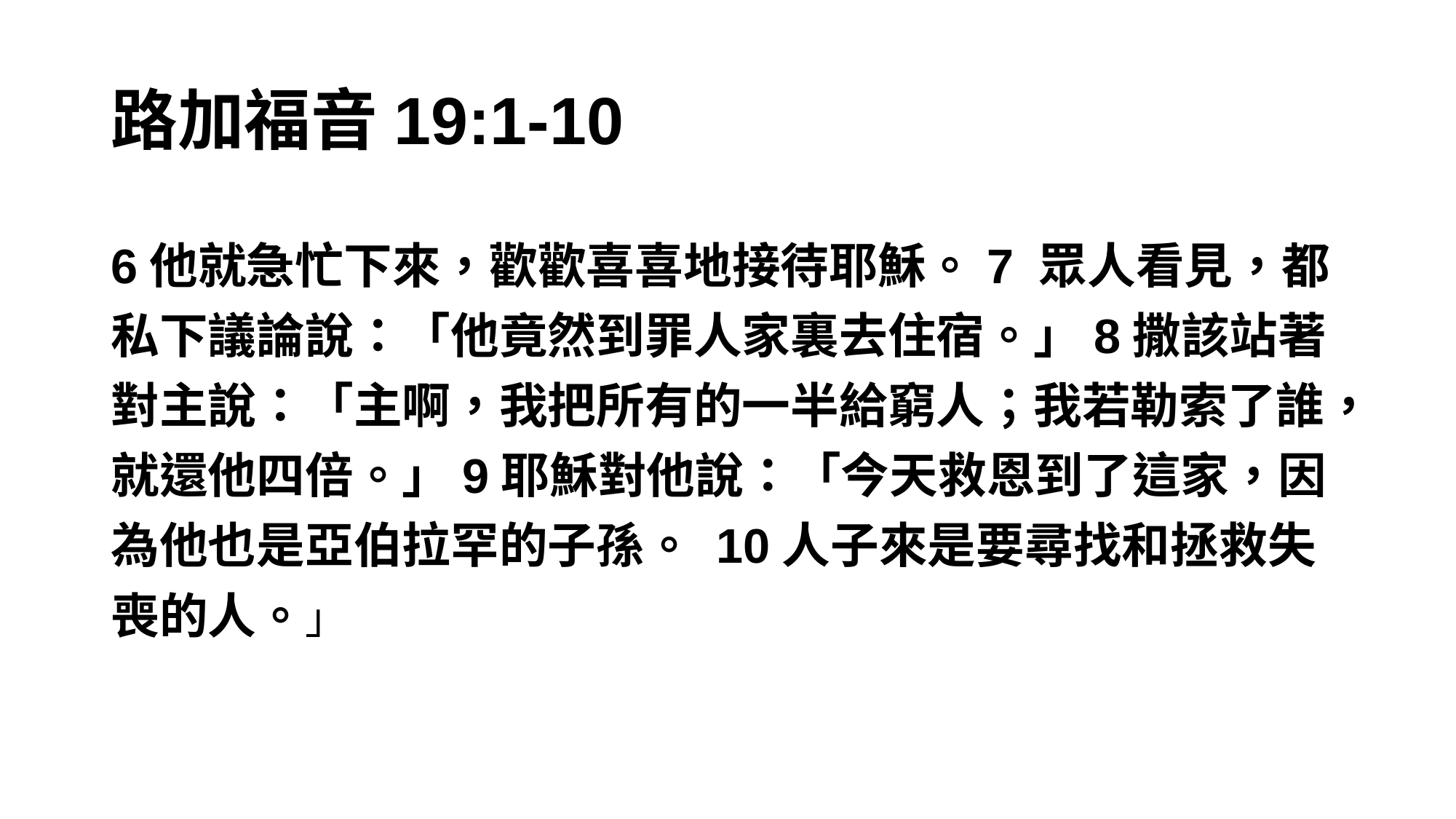

# 路加福音19:1-10
6他就急忙下來，歡歡喜喜地接待耶穌。7 眾人看見，都私下議論說：「他竟然到罪人家裏去住宿。」8撒該站著對主說：「主啊，我把所有的一半給窮人；我若勒索了誰，就還他四倍。」9耶穌對他說：「今天救恩到了這家，因為他也是亞伯拉罕的子孫。 10人子來是要尋找和拯救失喪的人。」